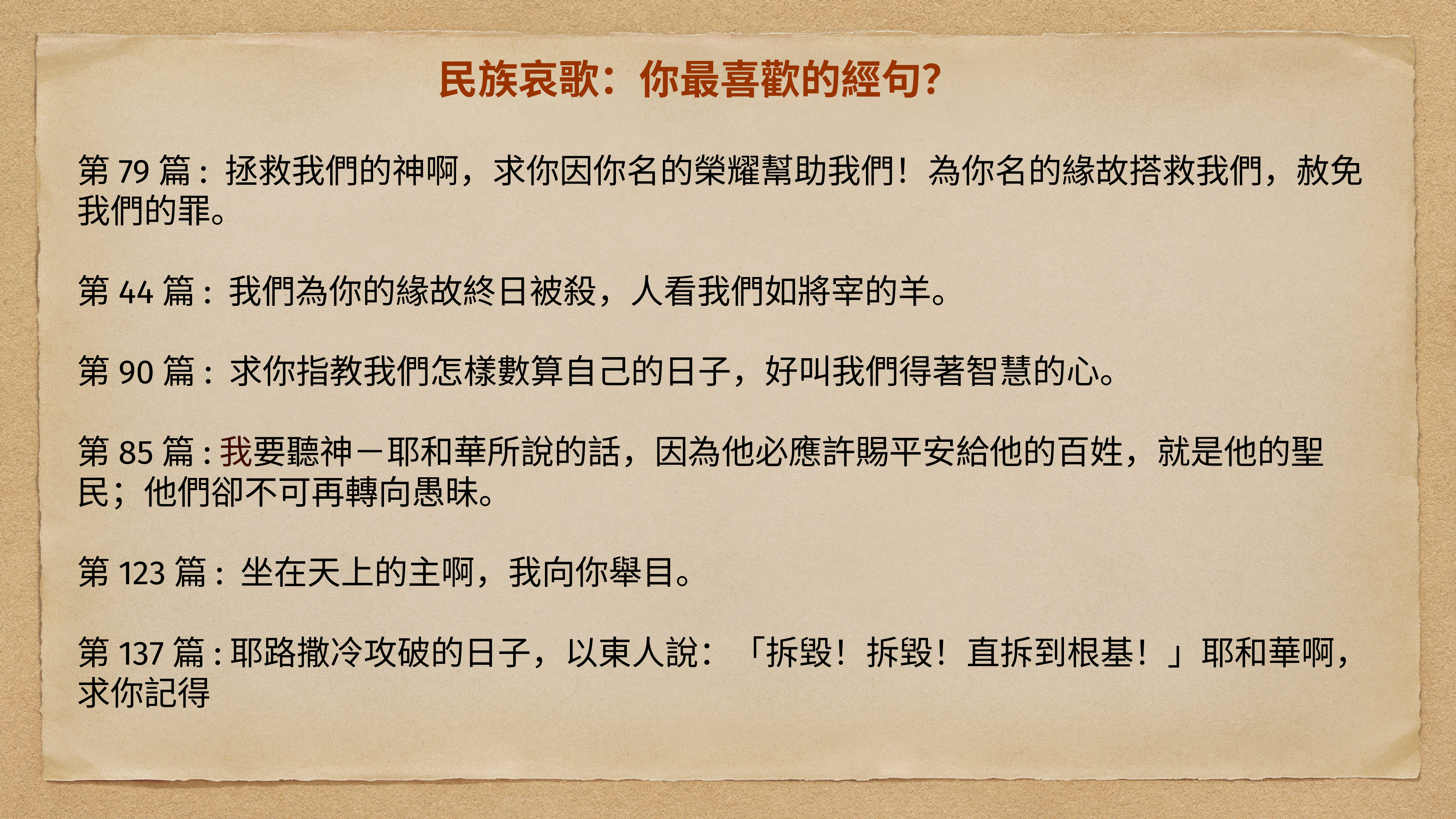

# 民族哀歌：你最喜歡的經句？
第79篇: 拯救我們的神啊，求你因你名的榮耀幫助我們！為你名的緣故搭救我們，赦免我們的罪。

第44篇: 我們為你的緣故終日被殺，人看我們如將宰的羊。

第90篇: 求你指教我們怎樣數算自己的日子，好叫我們得著智慧的心。

第85篇:我要聽神－耶和華所說的話，因為他必應許賜平安給他的百姓，就是他的聖民；他們卻不可再轉向愚昧。

第123篇: 坐在天上的主啊，我向你舉目。

第137篇:耶路撒冷攻破的日子，以東人說：「拆毀！拆毀！直拆到根基！」耶和華啊，求你記得